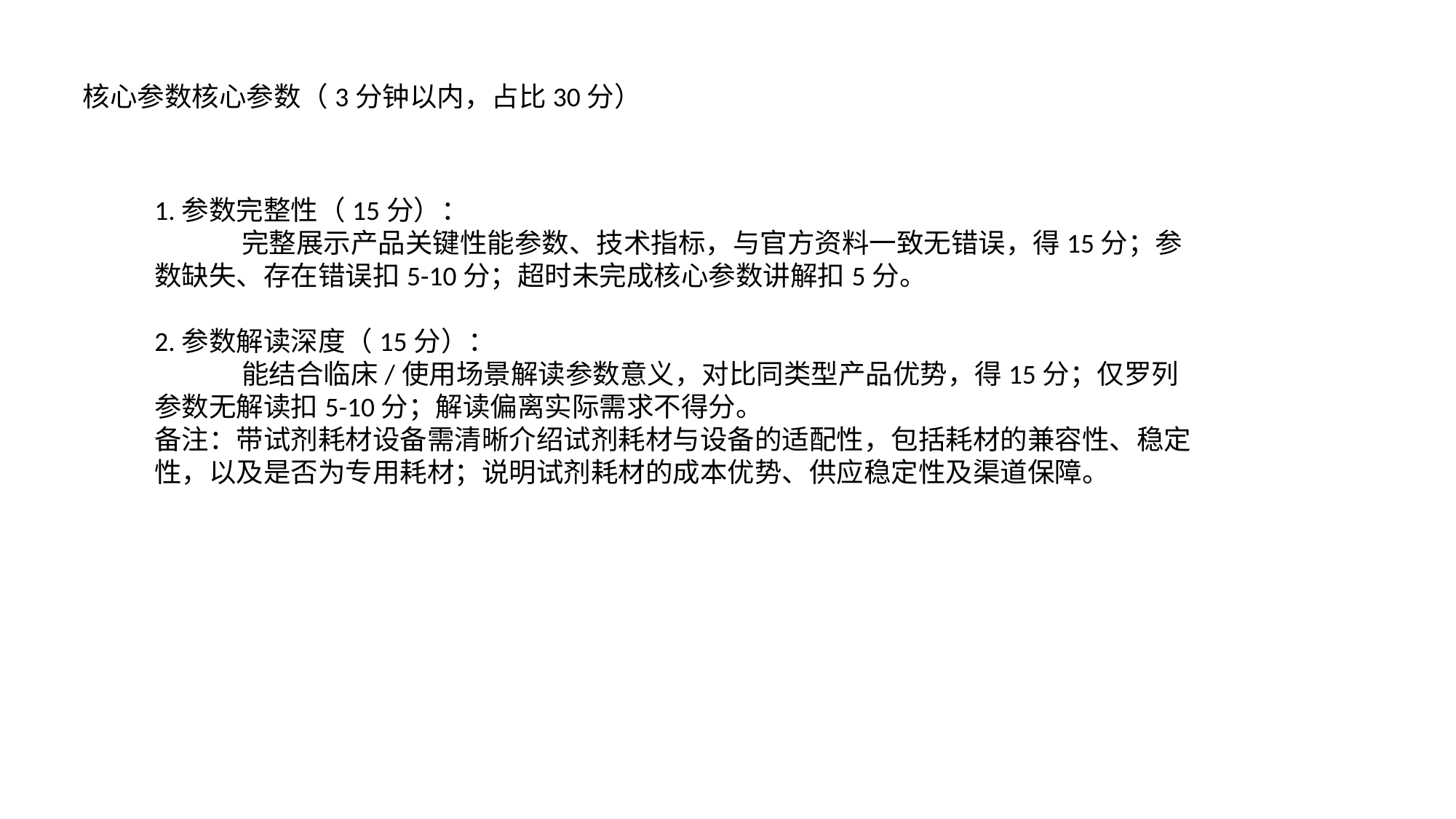

核心参数核心参数（3分钟以内，占比30分）
1.参数完整性（15分）：
             完整展示产品关键性能参数、技术指标，与官方资料一致无错误，得15分；参数缺失、存在错误扣5-10分；超时未完成核心参数讲解扣5分。

2.参数解读深度（15分）：
             能结合临床/使用场景解读参数意义，对比同类型产品优势，得15分；仅罗列参数无解读扣5-10分；解读偏离实际需求不得分。
备注：带试剂耗材设备需清晰介绍试剂耗材与设备的适配性，包括耗材的兼容性、稳定性，以及是否为专用耗材；说明试剂耗材的成本优势、供应稳定性及渠道保障。